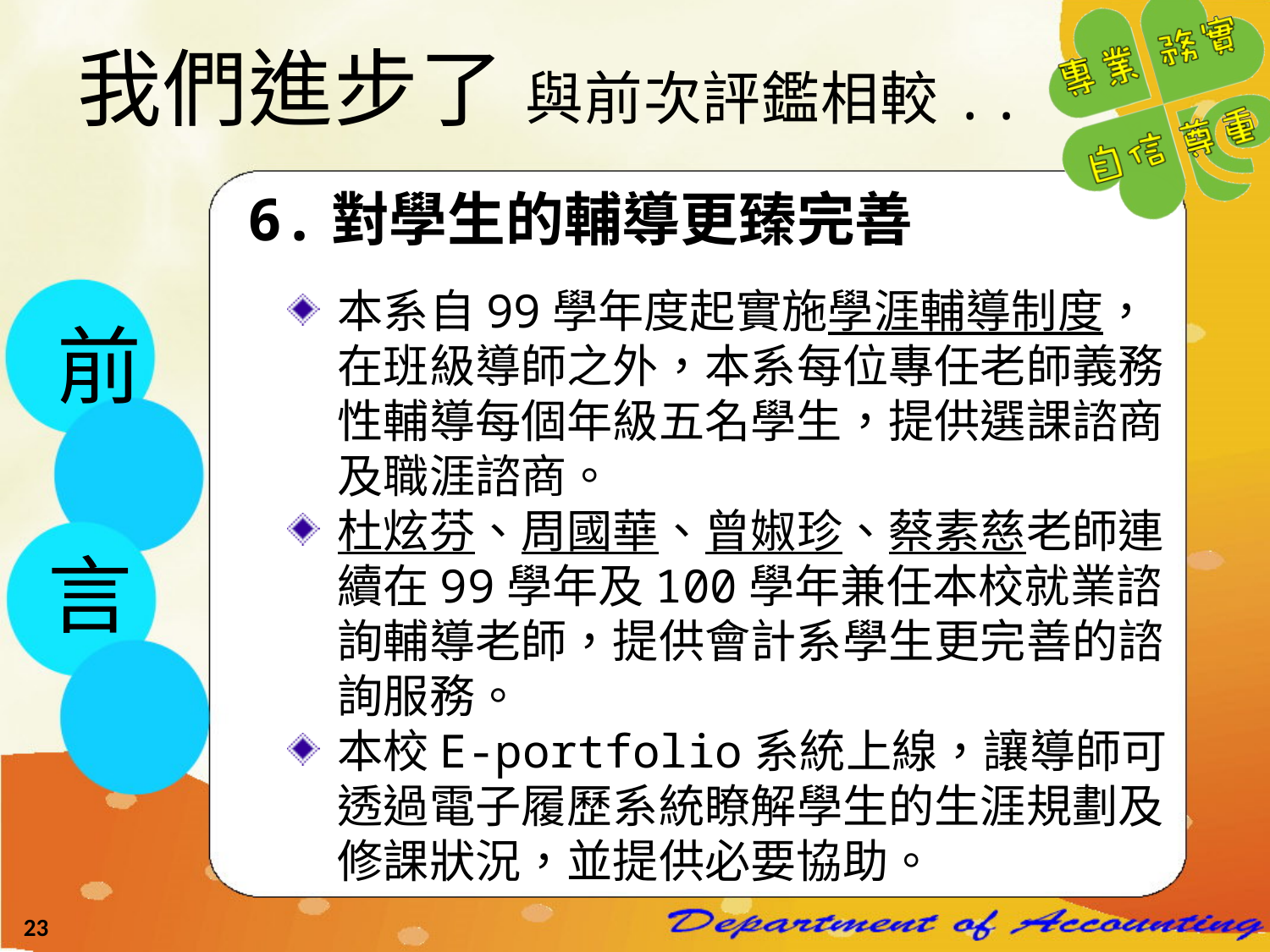

# 我們進步了 與前次評鑑相較..
6.對學生的輔導更臻完善

本系自99學年度起實施學涯輔導制度，在班級導師之外，本系每位專任老師義務性輔導每個年級五名學生，提供選課諮商及職涯諮商。
杜炫芬、周國華、曾婌珍、蔡素慈老師連續在99學年及100學年兼任本校就業諮詢輔導老師，提供會計系學生更完善的諮詢服務。
本校E-portfolio系統上線，讓導師可透過電子履歷系統瞭解學生的生涯規劃及修課狀況，並提供必要協助。
前

言

23